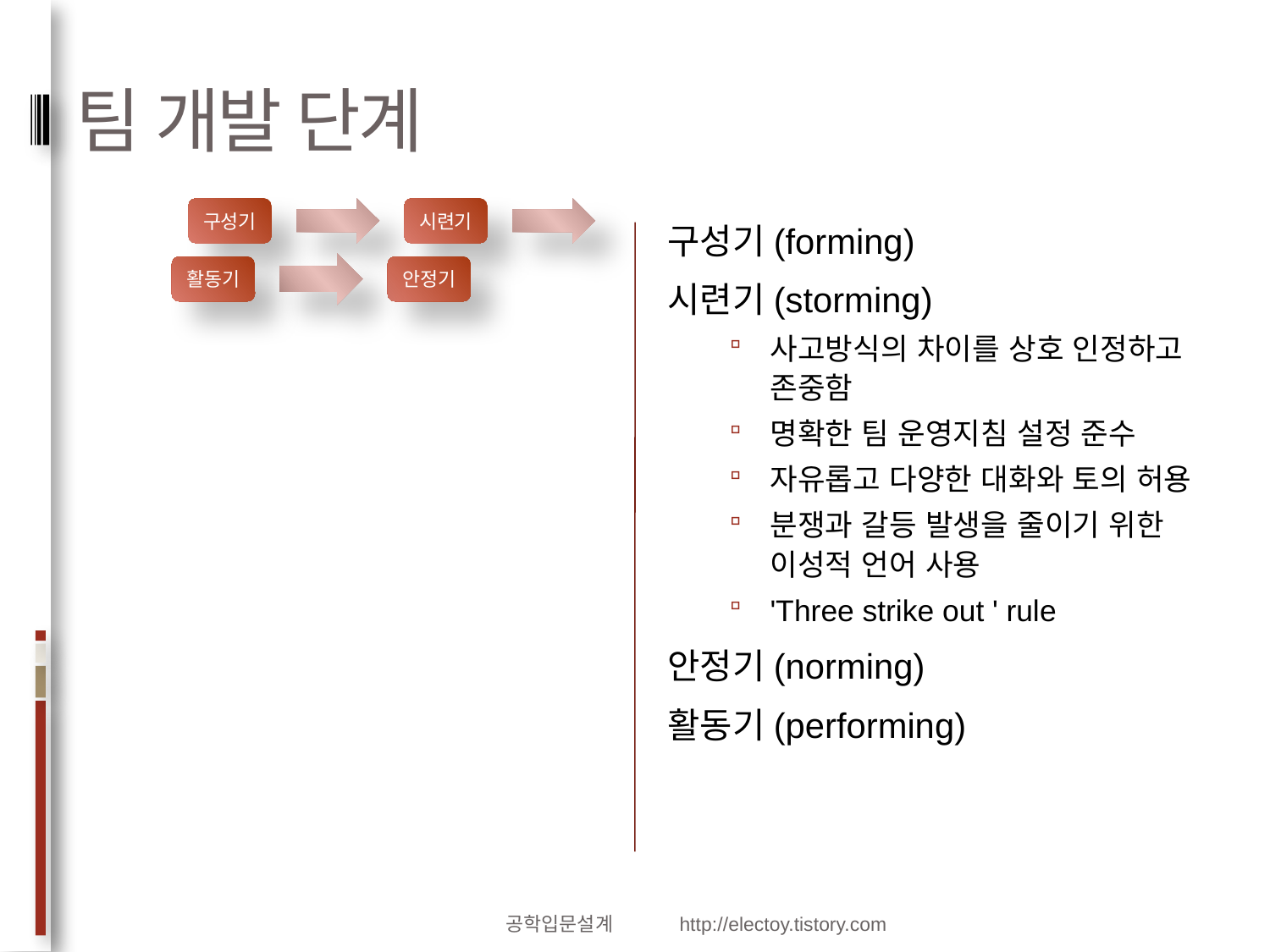

# 팀 개발 단계
구성기
시련기
안정기
활동기
구성기(forming)
시련기(storming)
사고방식의 차이를 상호 인정하고 존중함
명확한 팀 운영지침 설정 준수
자유롭고 다양한 대화와 토의 허용
분쟁과 갈등 발생을 줄이기 위한 이성적 언어 사용
'Three strike out ' rule
안정기(norming)
활동기(performing)
공학입문설계          http://electoy.tistory.com